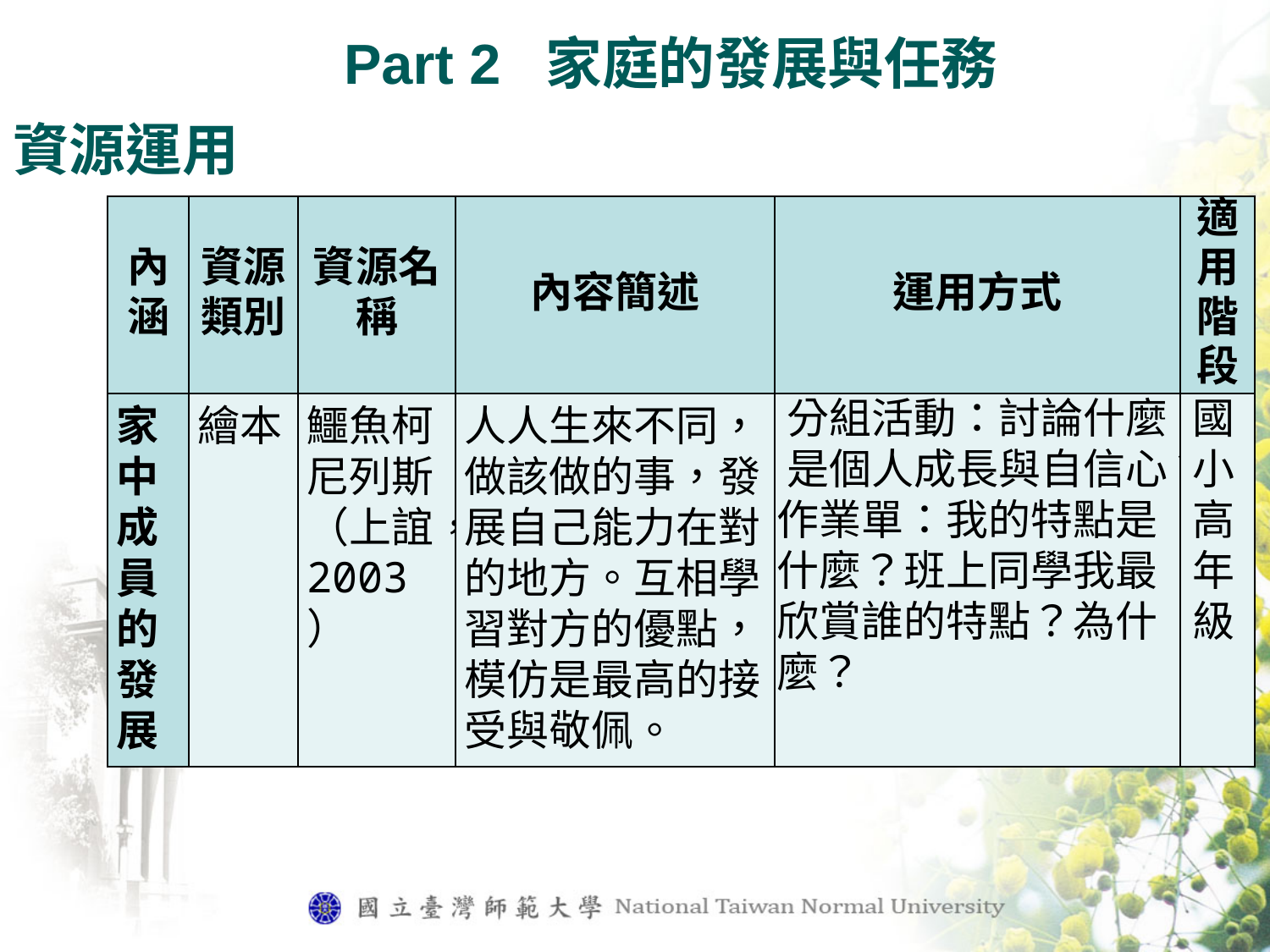

Part 2  家庭的發展與任務
資源運用
| 內涵 | 資源類別 | 資源名稱 | 內容簡述 | 運用方式 | 適用階段 |
| --- | --- | --- | --- | --- | --- |
| 家 中成員的發展 | 繪本 | 鱷魚柯尼列斯（上誼，2003） | 人人生來不同，做該做的事，發展自己能力在對的地方。互相學習對方的優點，模仿是最高的接受與敬佩。 | 分組活動：討論什麼是個人成長與自信心？ 作業單：我的特點是什麼？班上同學我最欣賞誰的特點？為什麼？ | 國小高年級 |